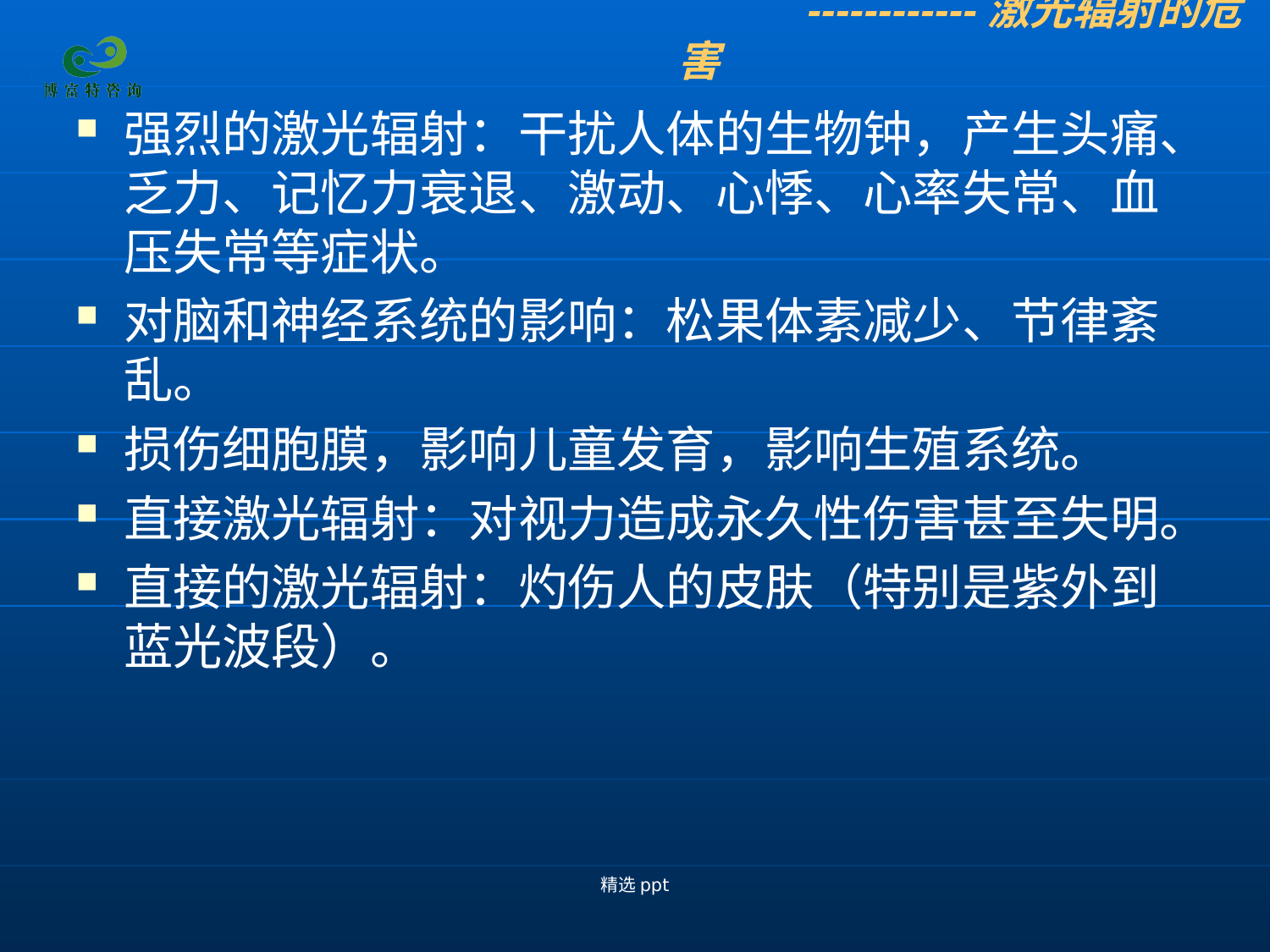

------------激光辐射的危害
强烈的激光辐射：干扰人体的生物钟，产生头痛、乏力、记忆力衰退、激动、心悸、心率失常、血压失常等症状。
对脑和神经系统的影响：松果体素减少、节律紊乱。
损伤细胞膜，影响儿童发育，影响生殖系统。
直接激光辐射：对视力造成永久性伤害甚至失明。
直接的激光辐射：灼伤人的皮肤（特别是紫外到蓝光波段）。

12
精选ppt